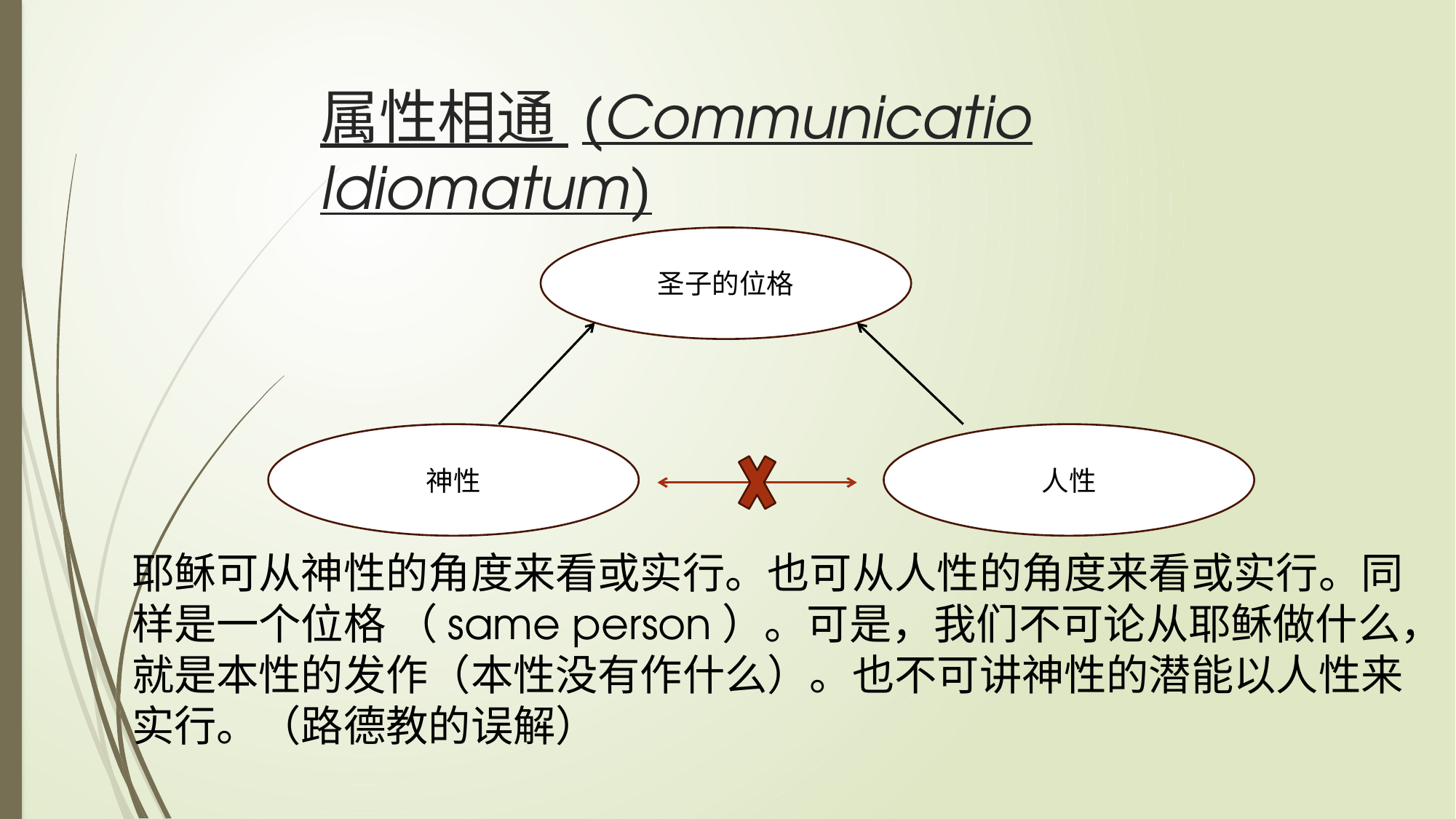

# 属性相通 (Communicatio Idiomatum)
圣子的位格
人性
神性

耶稣可从神性的角度来看或实行。也可从人性的角度来看或实行。同样是一个位格 （same person）。可是，我们不可论从耶稣做什么，就是本性的发作（本性没有作什么）。也不可讲神性的潜能以人性来实行。（路德教的误解）